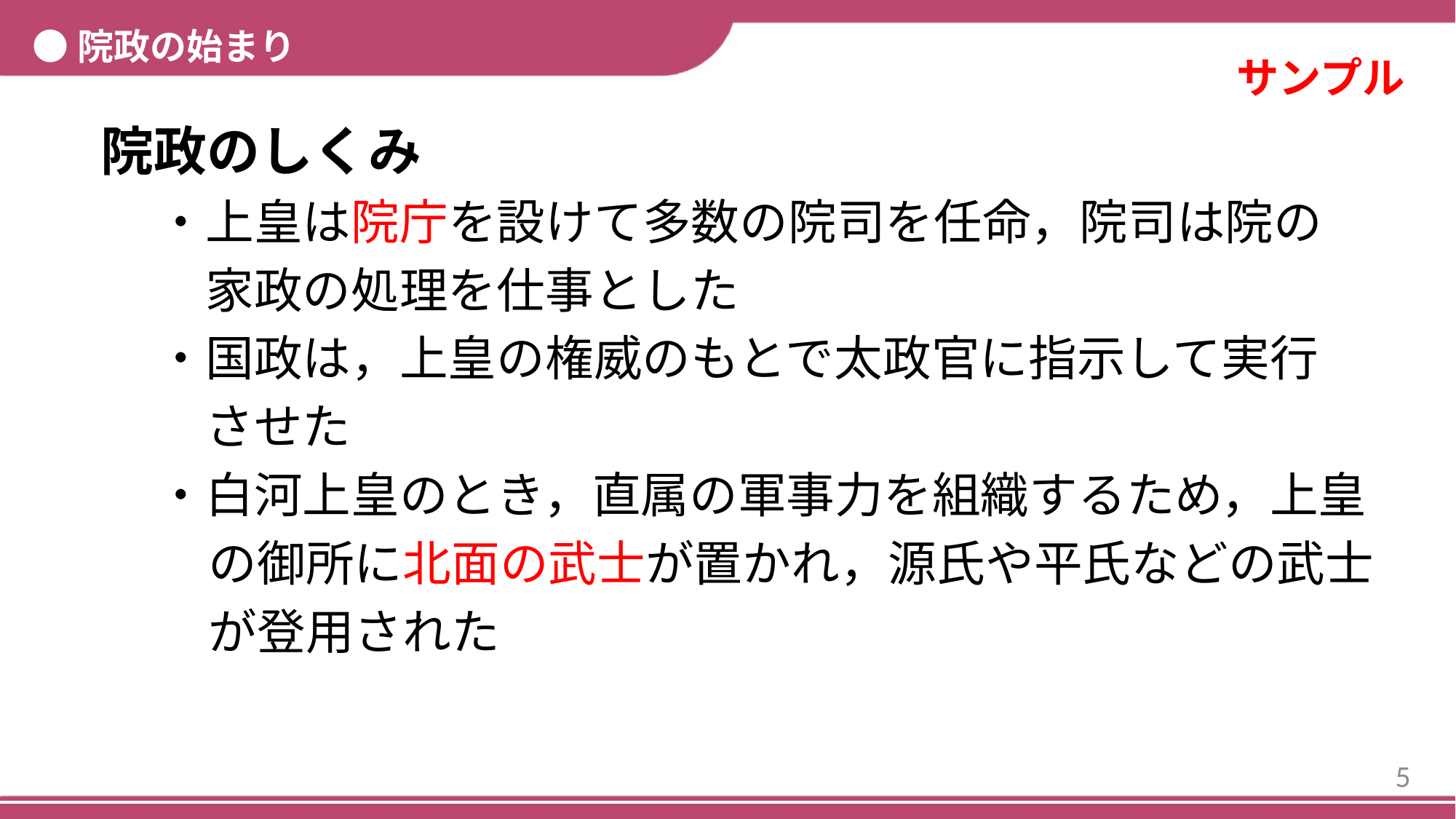

●院政の始まり
サンプル
院政のしくみ
・上皇は院庁を設けて多数の院司を任命，院司は院の
　家政の処理を仕事とした
・国政は，上皇の権威のもとで太政官に指示して実行
　させた
・白河上皇のとき，直属の軍事力を組織するため，上皇の御所に北面の武士が置かれ，源氏や平氏などの武士が登用された